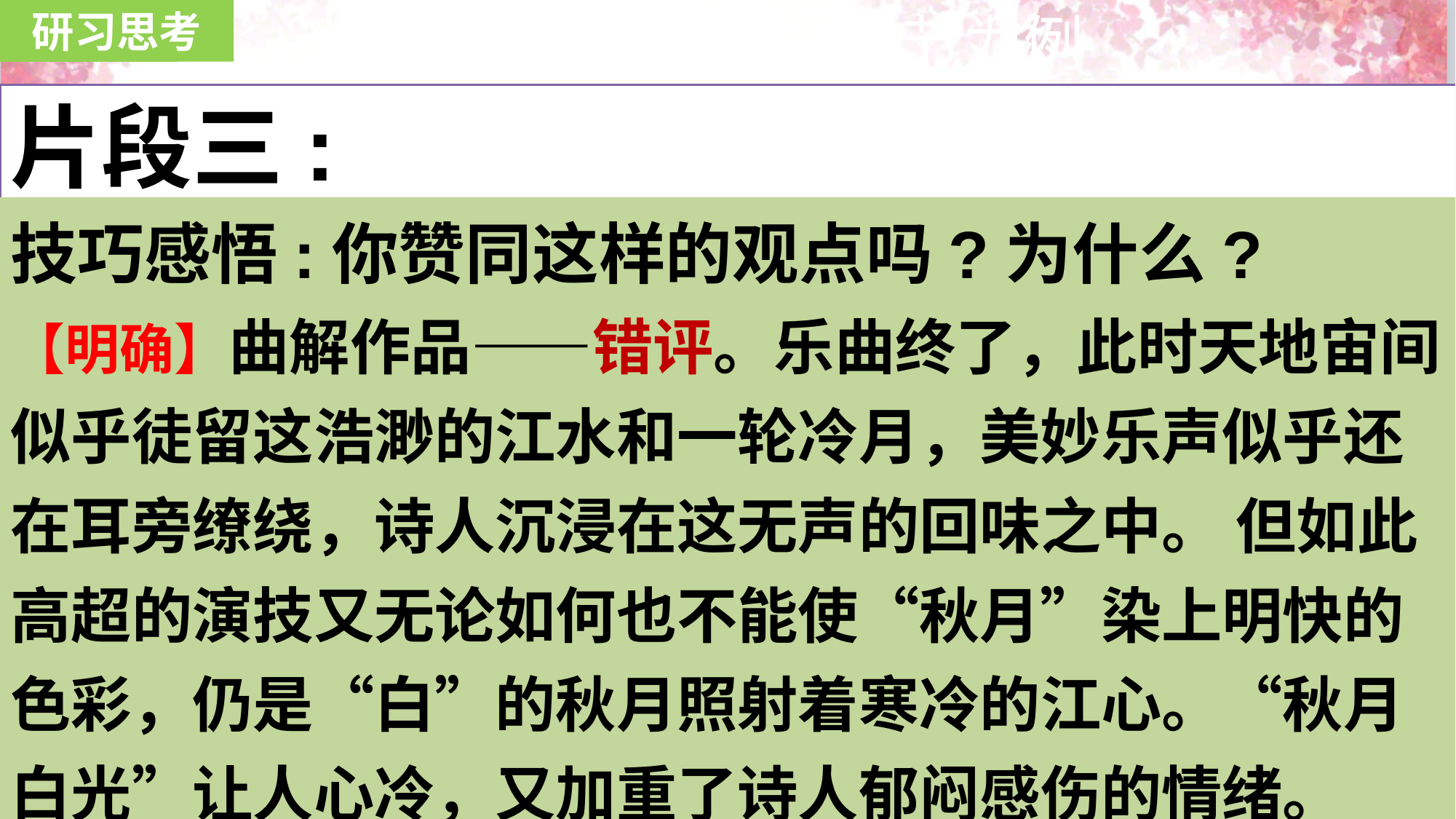

范例
研习思考
 以《琵琶行》第二小节为例
片段三:
	“东船西舫悄无言，唯见江心秋月白”用无声衬有声，写出了余音绕梁的音乐效果，同时也传递出诗人陶醉其中，被音乐震撼久久不能言地愉悦的心理感受。

技巧感悟:你赞同这样的观点吗?为什么?
【明确】曲解作品——错评。乐曲终了，此时天地宙间似乎徒留这浩渺的江水和一轮冷月，美妙乐声似乎还在耳旁缭绕，诗人沉浸在这无声的回味之中。 但如此高超的演技又无论如何也不能使“秋月”染上明快的色彩，仍是“白”的秋月照射着寒冷的江心。“秋月白光”让人心冷，又加重了诗人郁闷感伤的情绪。